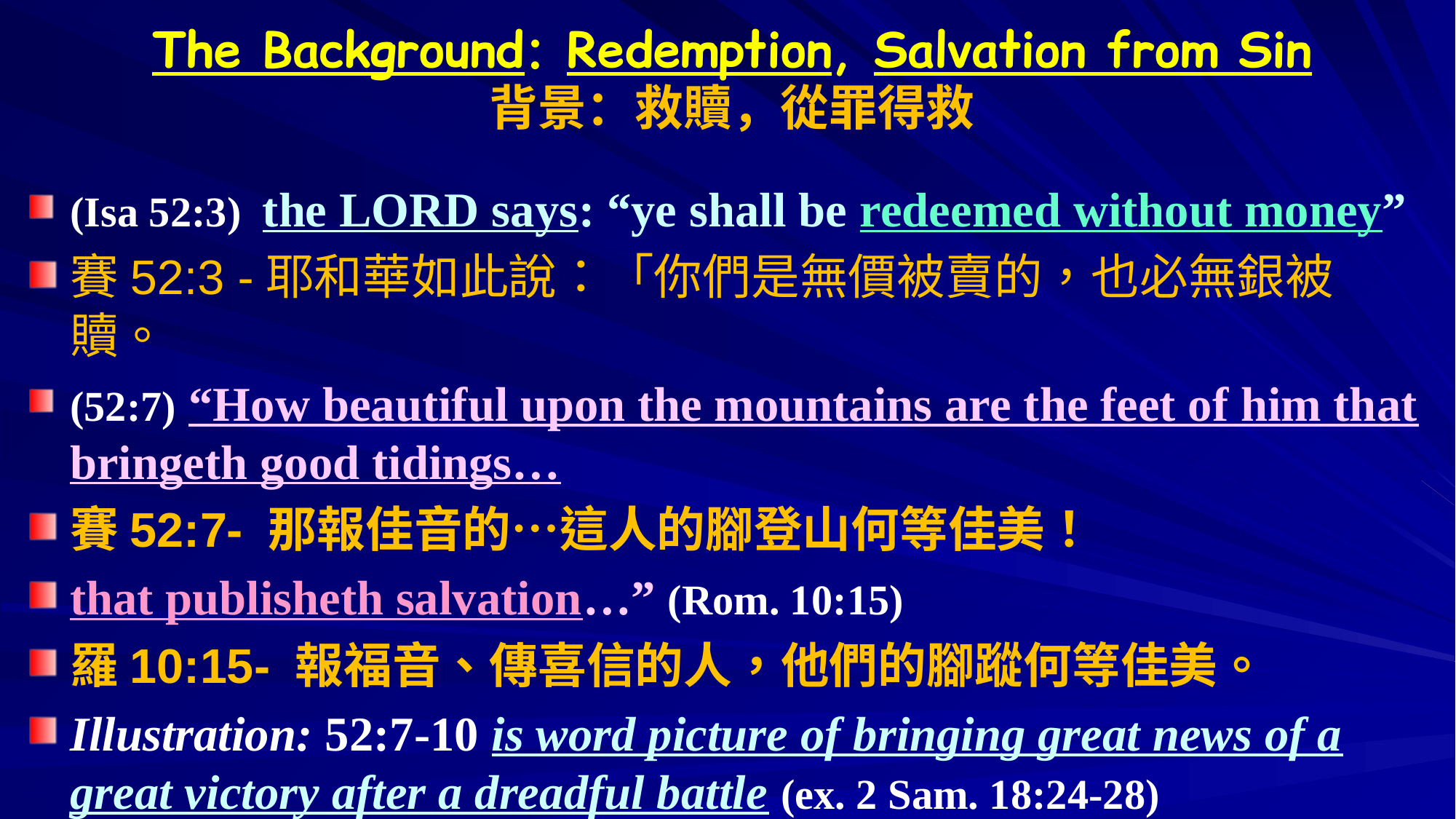

# The Background: Redemption, Salvation from Sin 背景：救贖，從罪得救
(Isa 52:3)  the LORD says: “ye shall be redeemed without money”
賽52:3 -耶和華如此說：「你們是無價被賣的，也必無銀被贖。
(52:7) “How beautiful upon the mountains are the feet of him that bringeth good tidings…
賽52:7- 那報佳音的…這人的腳登山何等佳美！
that publisheth salvation…” (Rom. 10:15)
羅10:15- 報福音、傳喜信的人，他們的腳蹤何等佳美。
Illustration: 52:7-10 is word picture of bringing great news of a great victory after a dreadful battle (ex. 2 Sam. 18:24-28)